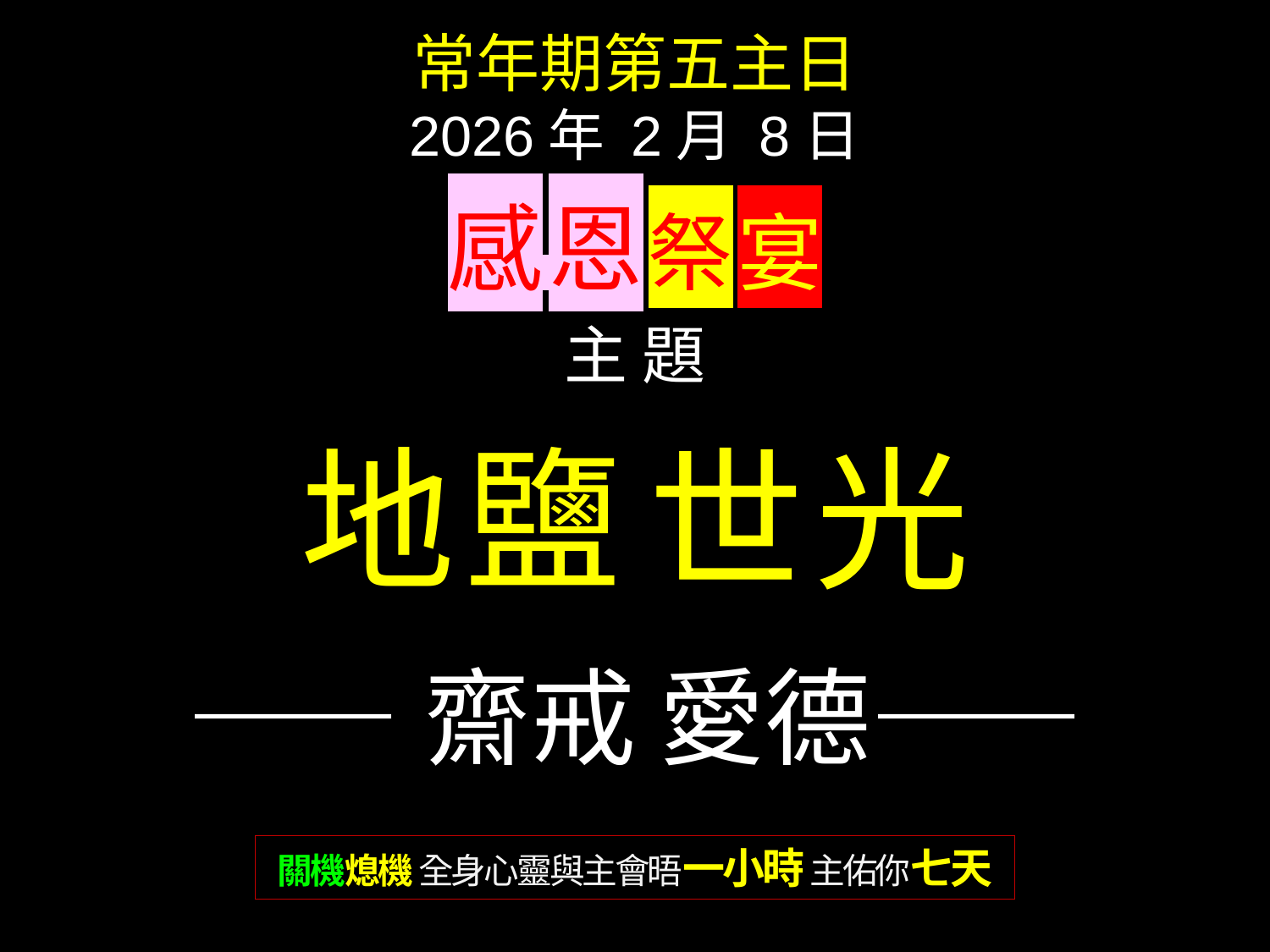

常年期第五主日
2026年 2月 8日
感 恩 祭 宴

主 題
地鹽 世光
——齋戒 愛德——
關機熄機 全身心靈與主會晤一小時 主佑你七天